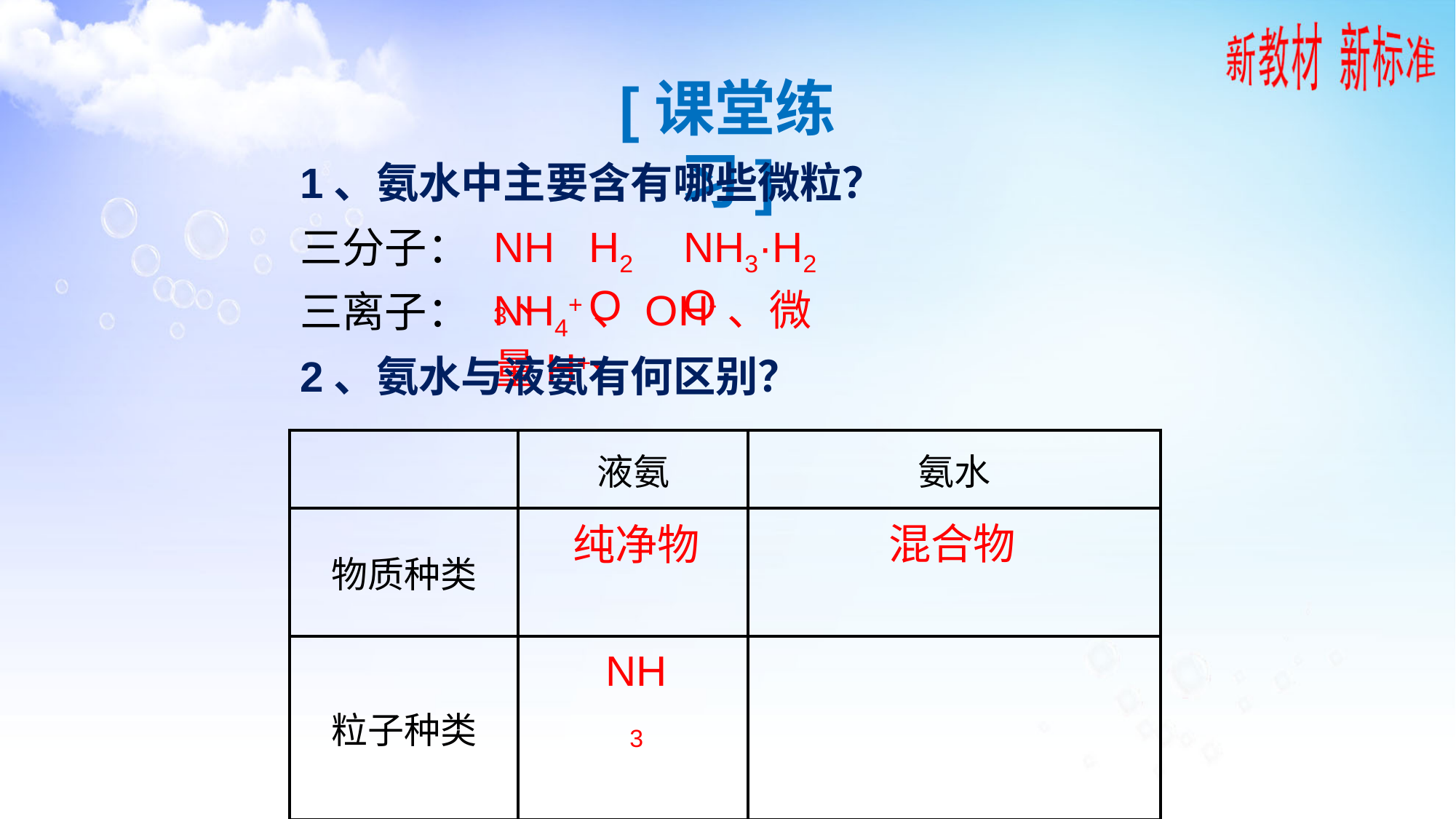

[课堂练习]
1、氨水中主要含有哪些微粒？
H2O、
NH3·H2O
NH3、
三分子：
NH4+、OH-、微量H+
三离子：
2、氨水与液氨有何区别？
|  | 液氨 | 氨水 |
| --- | --- | --- |
| 物质种类 |  |  |
| 粒子种类 |  |  |
混合物
纯净物
NH3